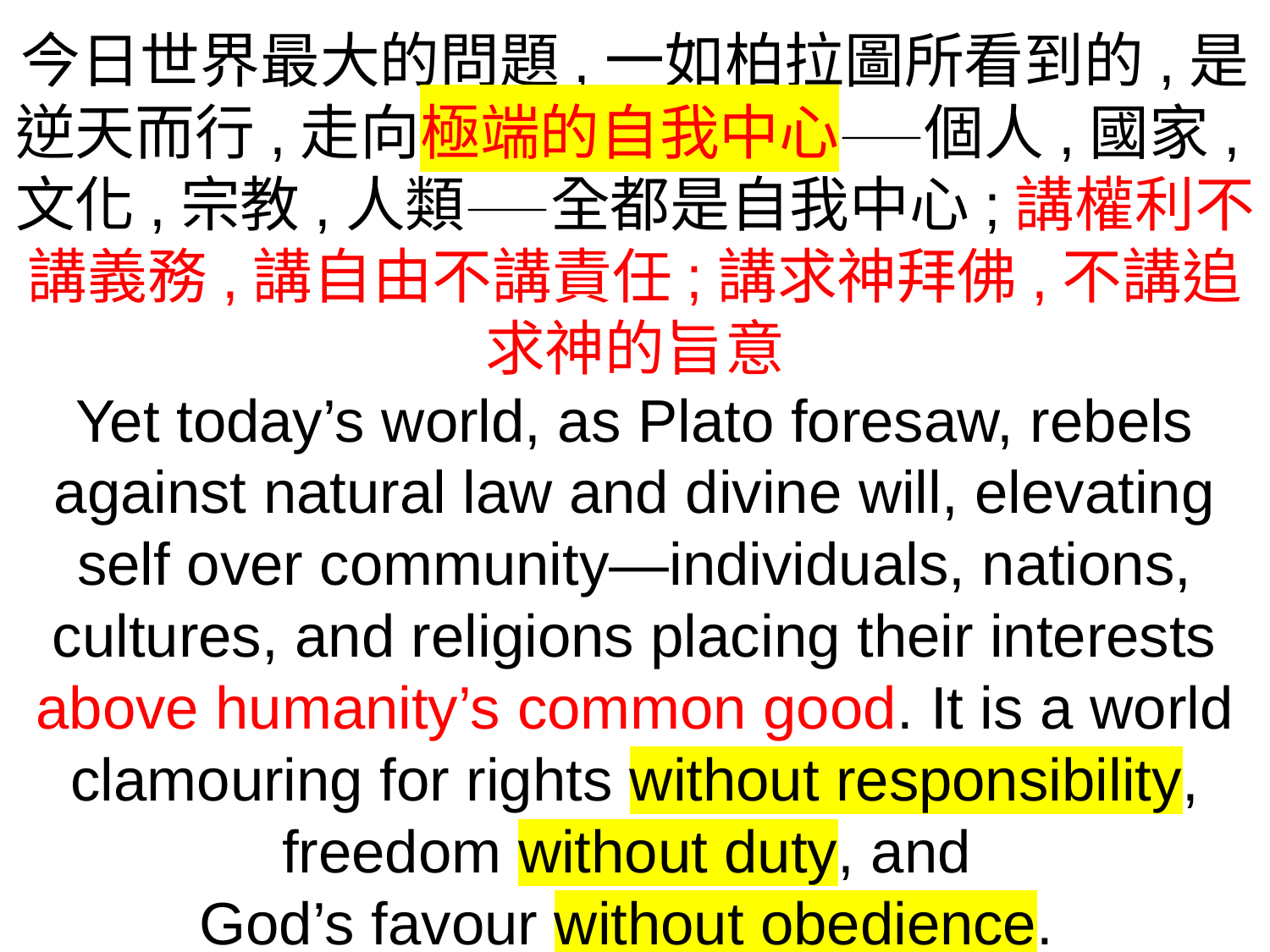

今日世界最大的問題,一如柏拉圖所看到的,是逆天而行,走向極端的自我中心——個人,國家,文化,宗教,人類——全都是自我中心;講權利不講義務,講自由不講責任;講求神拜佛,不講追求神的旨意
Yet today’s world, as Plato foresaw, rebels against natural law and divine will, elevating self over community—individuals, nations, cultures, and religions placing their interests above humanity’s common good. It is a world clamouring for rights without responsibility, freedom without duty, and
God’s favour without obedience.